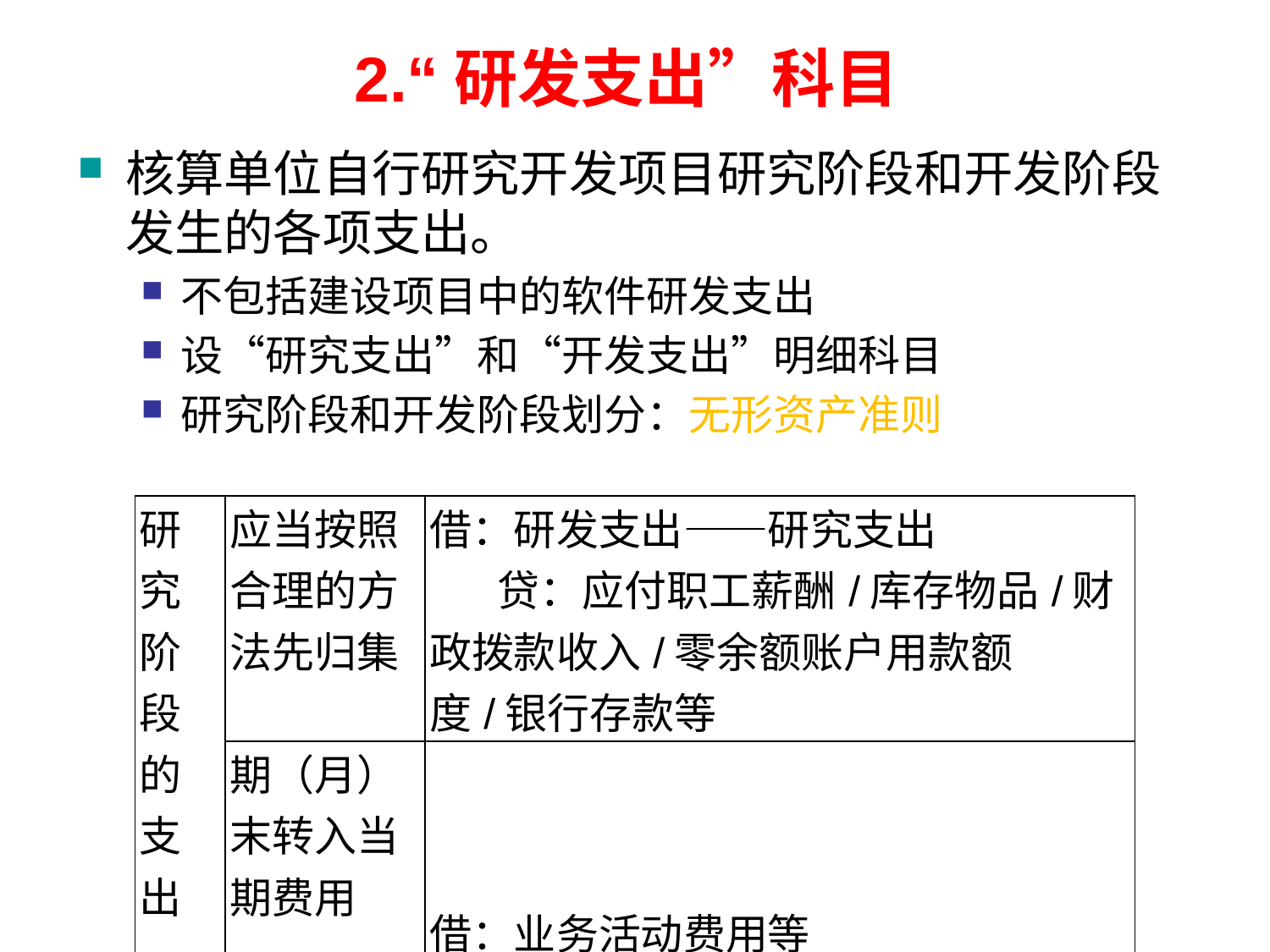

# 2.“研发支出”科目
核算单位自行研究开发项目研究阶段和开发阶段发生的各项支出。
不包括建设项目中的软件研发支出
设“研究支出”和“开发支出”明细科目
研究阶段和开发阶段划分：无形资产准则

| 研究阶段的支出 | 应当按照合理的方法先归集 | 借：研发支出——研究支出 贷：应付职工薪酬/库存物品/财政拨款收入/零余额账户用款额度/银行存款等 |
| --- | --- | --- |
|  | 期（月）末转入当期费用 | 借：业务活动费用等 贷：研发支出——研究支出 |
111